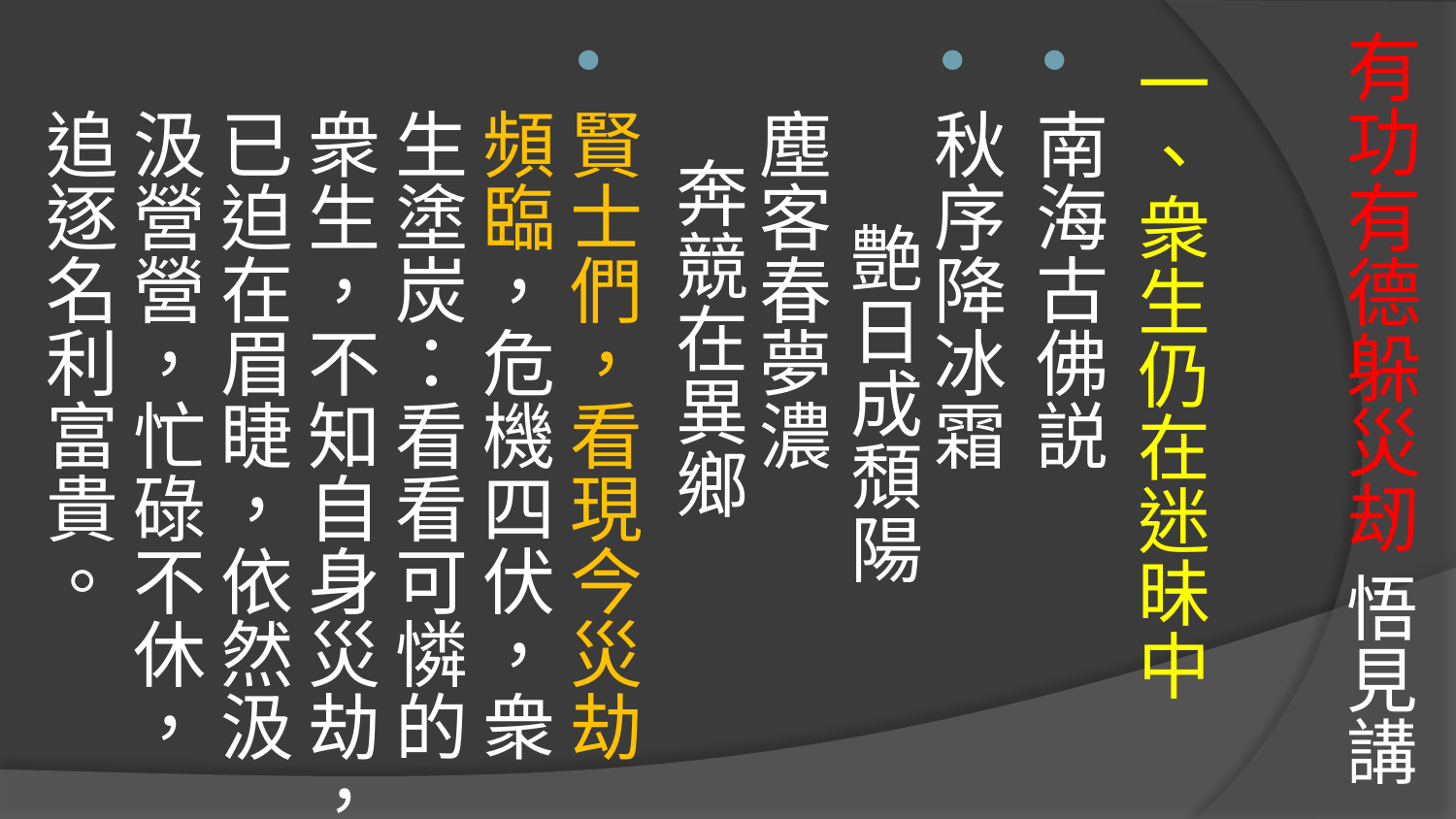

# 有功有德躲災刼 悟見講
一、衆生仍在迷昧中
南海古佛説
秋序降冰霜                          艶日成頹陽
塵客春夢濃                      奔競在異鄉
賢士們，看現今災劫頻臨，危機四伏，衆生塗炭：看看可憐的衆生，不知自身災劫，已迫在眉睫，依然汲汲營營，忙碌不休，追逐名利富貴。